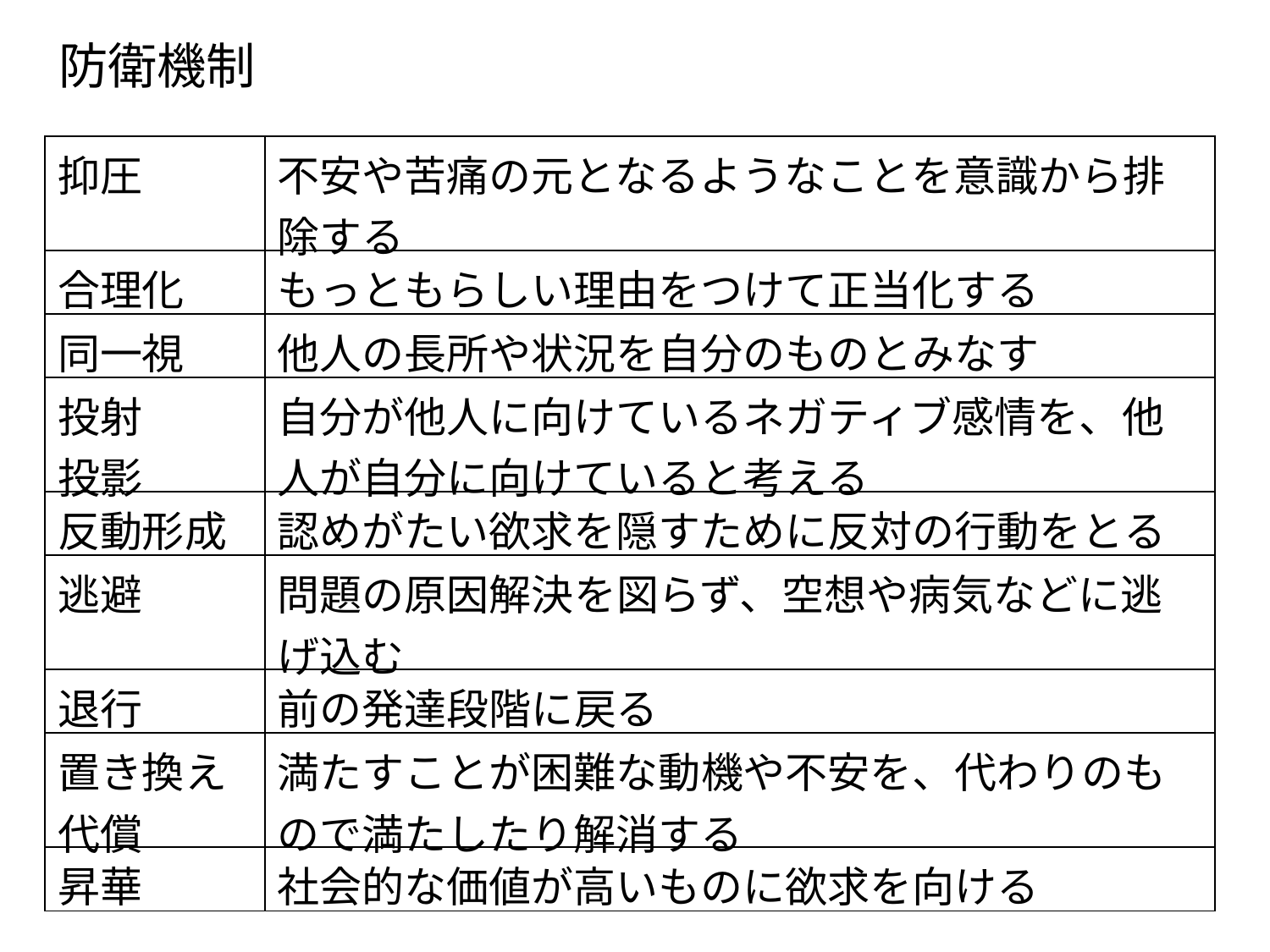

防衛機制
| 抑圧 | 不安や苦痛の元となるようなことを意識から排除する |
| --- | --- |
| 合理化 | もっともらしい理由をつけて正当化する |
| 同一視 | 他人の長所や状況を自分のものとみなす |
| 投射 投影 | 自分が他人に向けているネガティブ感情を、他人が自分に向けていると考える |
| 反動形成 | 認めがたい欲求を隠すために反対の行動をとる |
| 逃避 | 問題の原因解決を図らず、空想や病気などに逃げ込む |
| 退行 | 前の発達段階に戻る |
| 置き換え 代償 | 満たすことが困難な動機や不安を、代わりのもので満たしたり解消する |
| 昇華 | 社会的な価値が高いものに欲求を向ける |